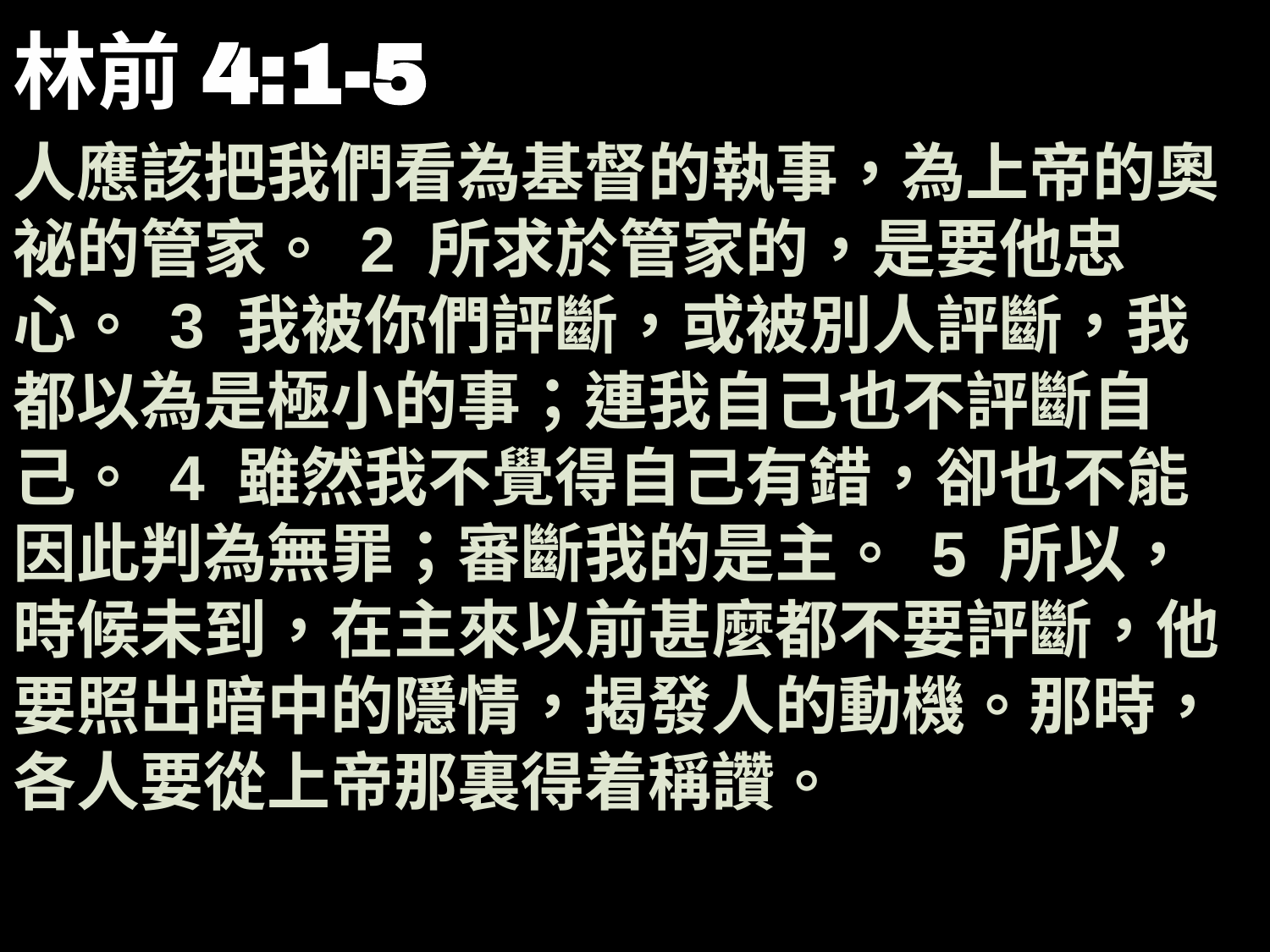

# 林前4:1-5
人應該把我們看為基督的執事，為上帝的奧祕的管家。 2 所求於管家的，是要他忠心。 3 我被你們評斷，或被別人評斷，我都以為是極小的事；連我自己也不評斷自己。 4 雖然我不覺得自己有錯，卻也不能因此判為無罪；審斷我的是主。 5 所以，時候未到，在主來以前甚麼都不要評斷，他要照出暗中的隱情，揭發人的動機。那時，各人要從上帝那裏得着稱讚。